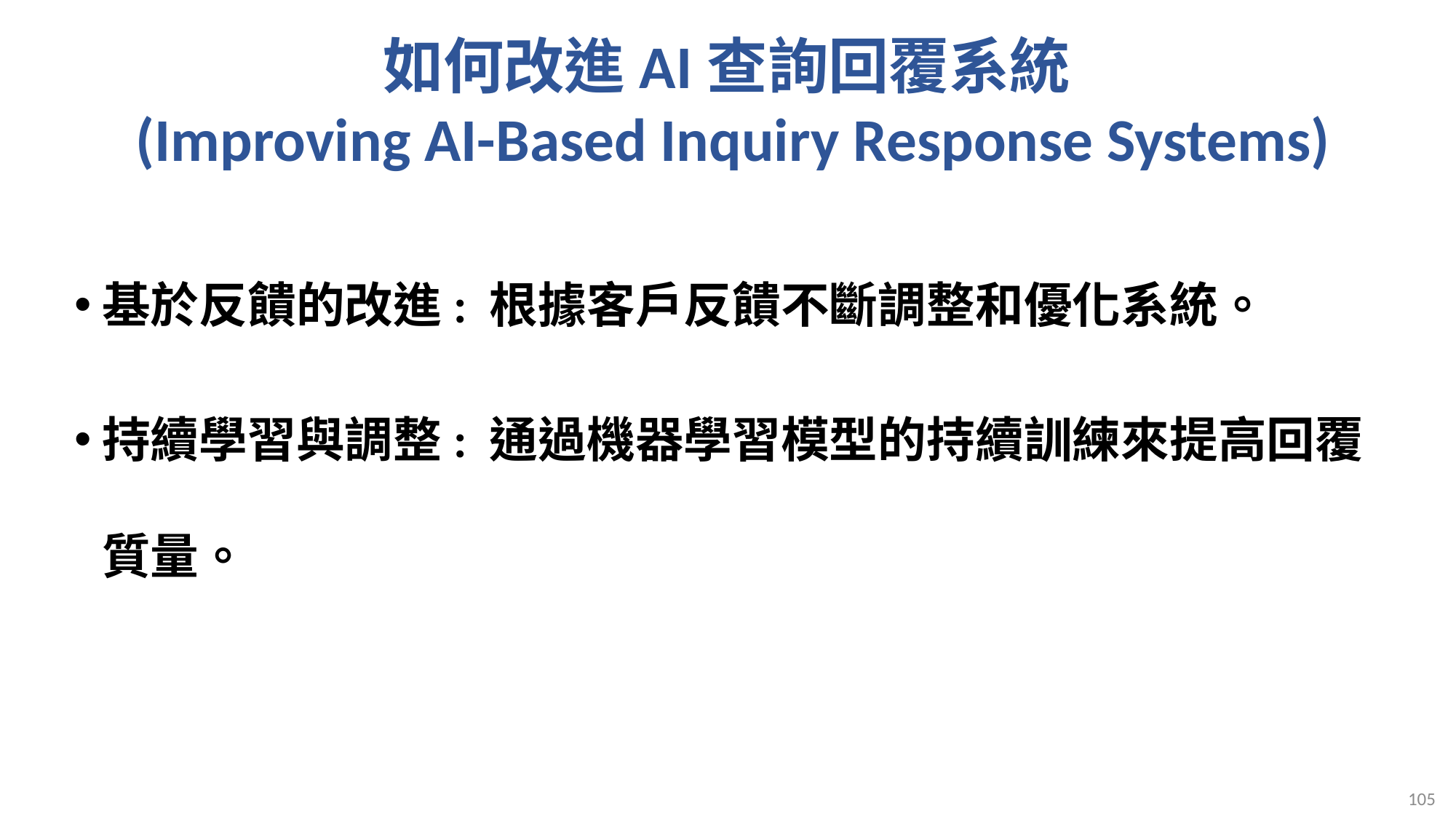

# 如何改進AI查詢回覆系統 (Improving AI-Based Inquiry Response Systems)
基於反饋的改進: 根據客戶反饋不斷調整和優化系統。
持續學習與調整: 通過機器學習模型的持續訓練來提高回覆質量。
105